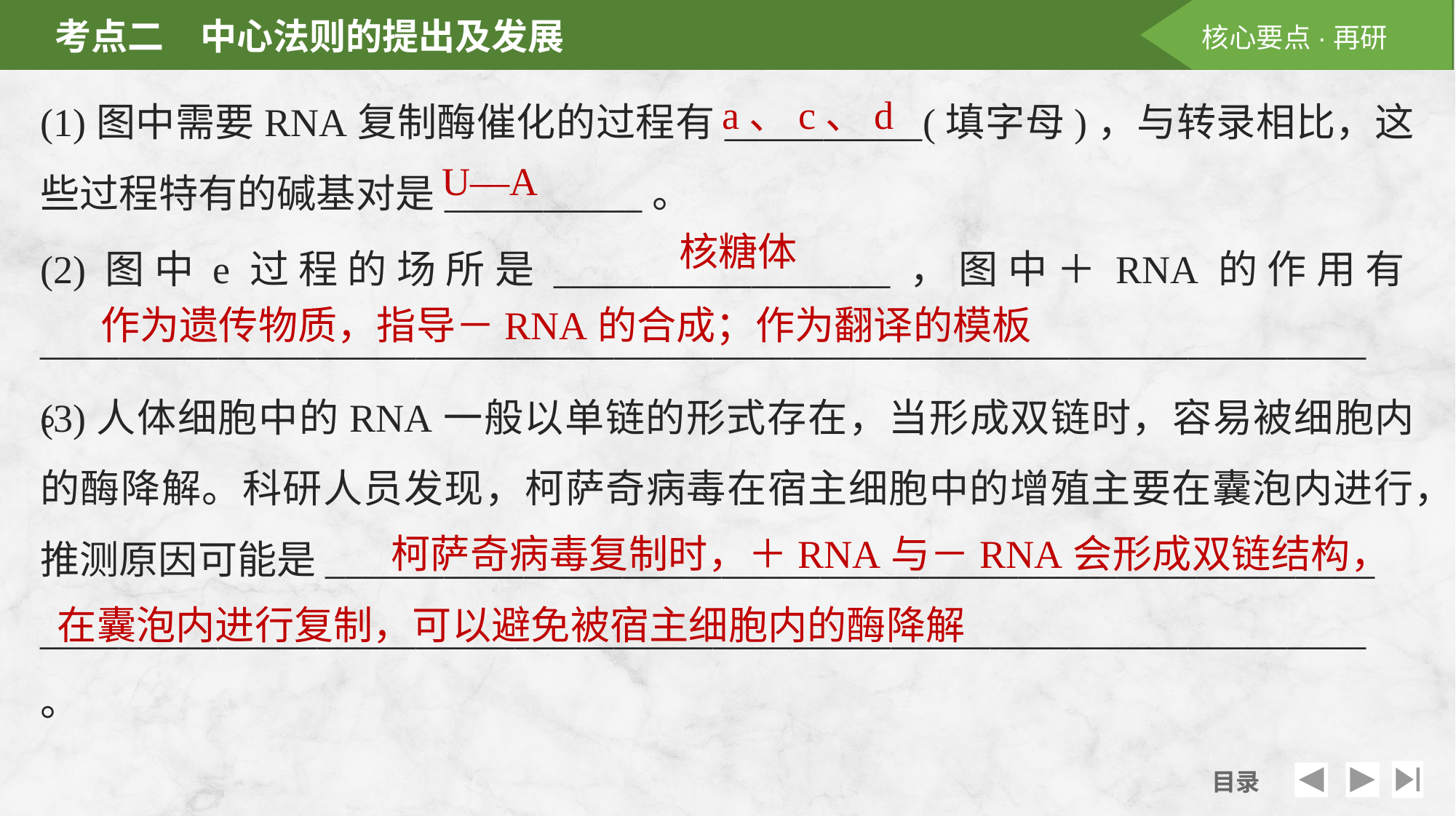

(1)图中需要RNA复制酶催化的过程有__________(填字母)，与转录相比，这些过程特有的碱基对是__________。
a、c、d
U—A
(2)图中e过程的场所是_________________，图中＋RNA的作用有___________________________________________________________________。
核糖体
作为遗传物质，指导－RNA的合成；作为翻译的模板
(3)人体细胞中的RNA一般以单链的形式存在，当形成双链时，容易被细胞内的酶降解。科研人员发现，柯萨奇病毒在宿主细胞中的增殖主要在囊泡内进行，推测原因可能是_____________________________________________________
___________________________________________________________________。
	柯萨奇病毒复制时，＋RNA与－RNA会形成双链结构，在囊泡内进行复制，可以避免被宿主细胞内的酶降解